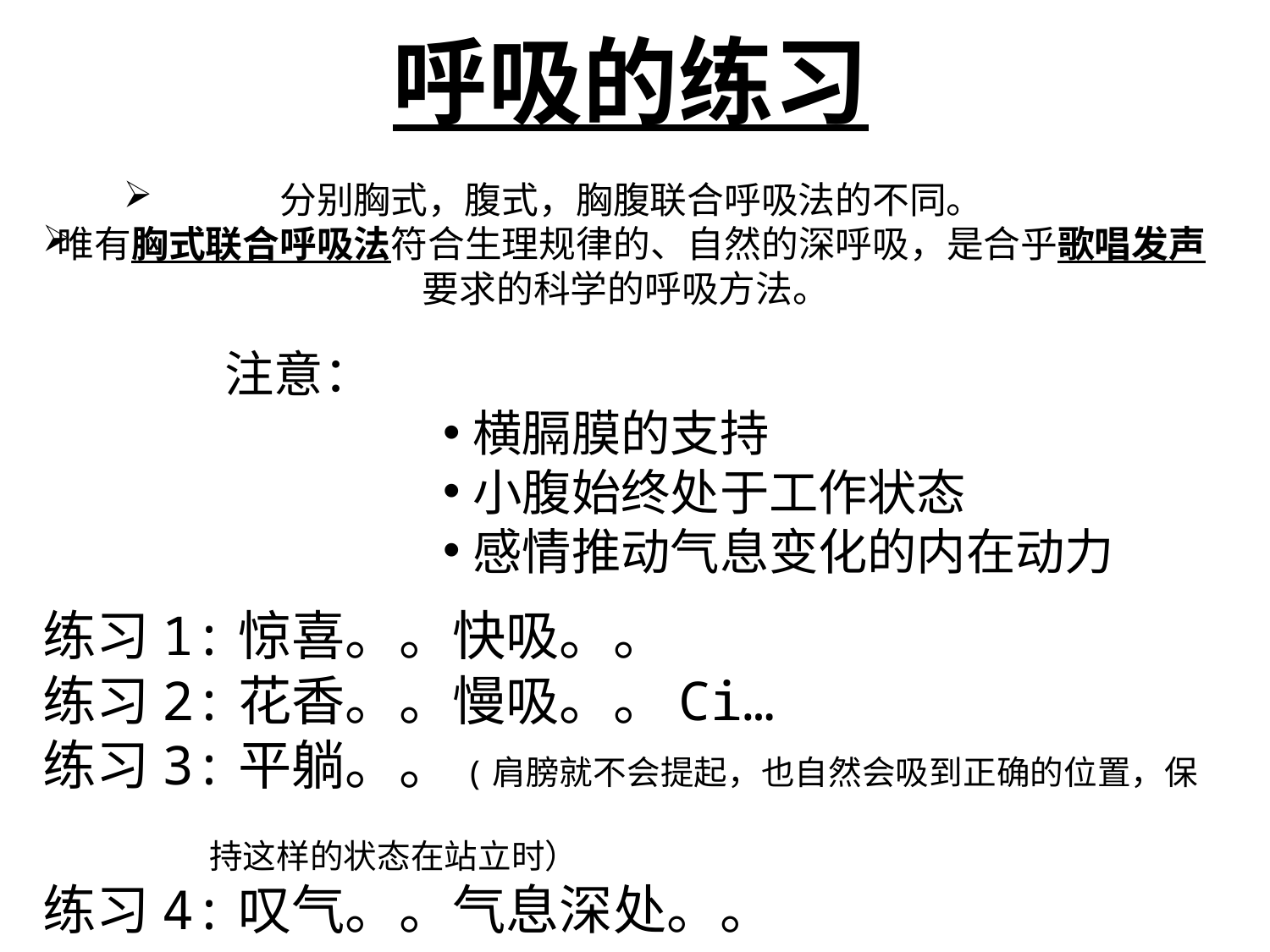

呼吸的练习
分别胸式，腹式，胸腹联合呼吸法的不同。
唯有胸式联合呼吸法符合生理规律的、自然的深呼吸，是合乎歌唱发声要求的科学的呼吸方法。

           注意：
横膈膜的支持
小腹始终处于工作状态
感情推动气息变化的内在动力

# 练习1:惊喜。。快吸。。 练习2:花香。。慢吸。。Ci… 练习3:平躺。。(肩膀就不会提起，也自然会吸到正确的位置，保 持这样的状态在站立时） 练习4:叹气。。气息深处。。